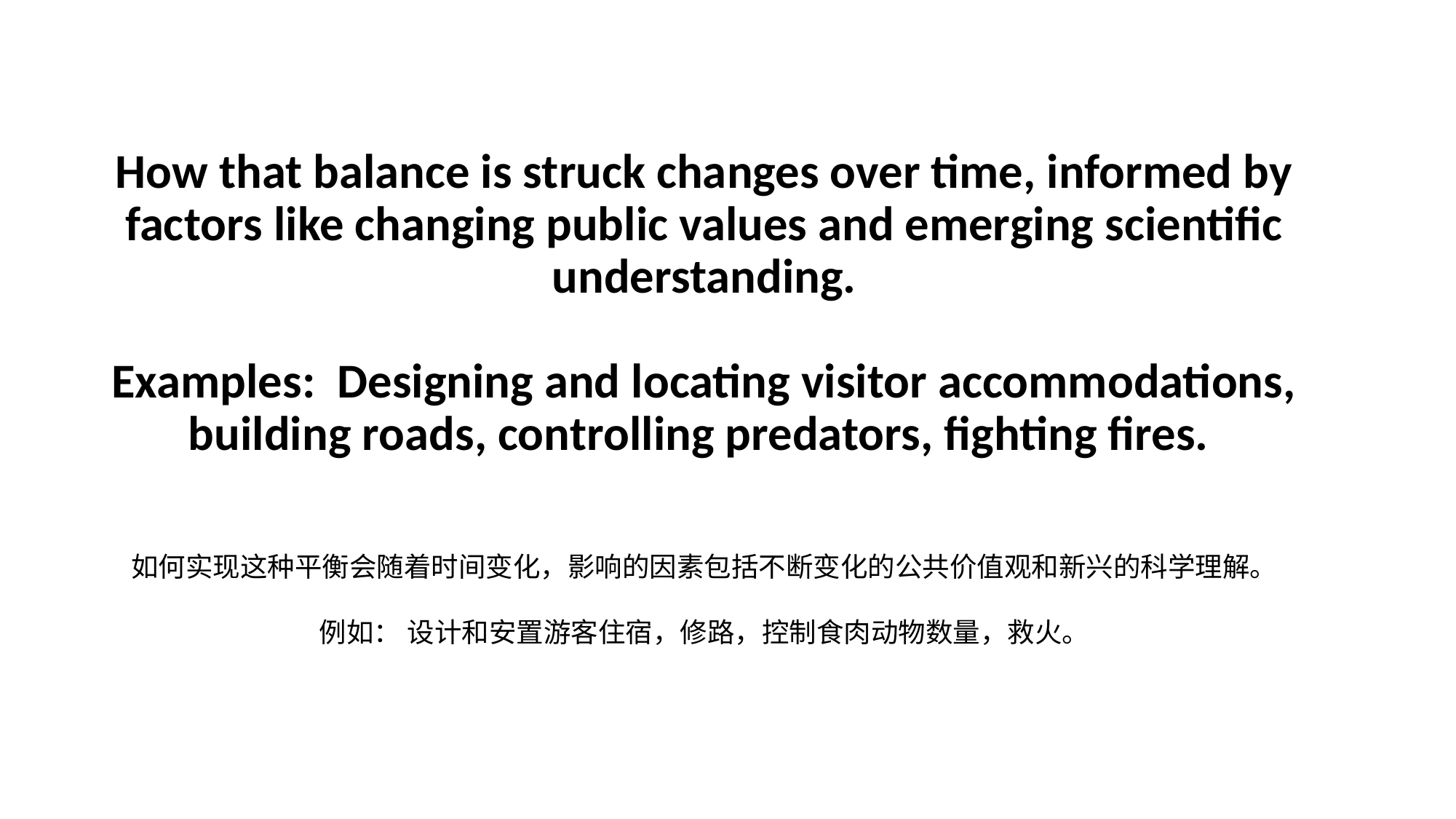

# How that balance is struck changes over time, informed by factors like changing public values and emerging scientific understanding. Examples:  Designing and locating visitor accommodations, building roads, controlling predators, fighting fires.

如何实现这种平衡会随着时间变化，影响的因素包括不断变化的公共价值观和新兴的科学理解。

例如： 设计和安置游客住宿，修路，控制食肉动物数量，救火。